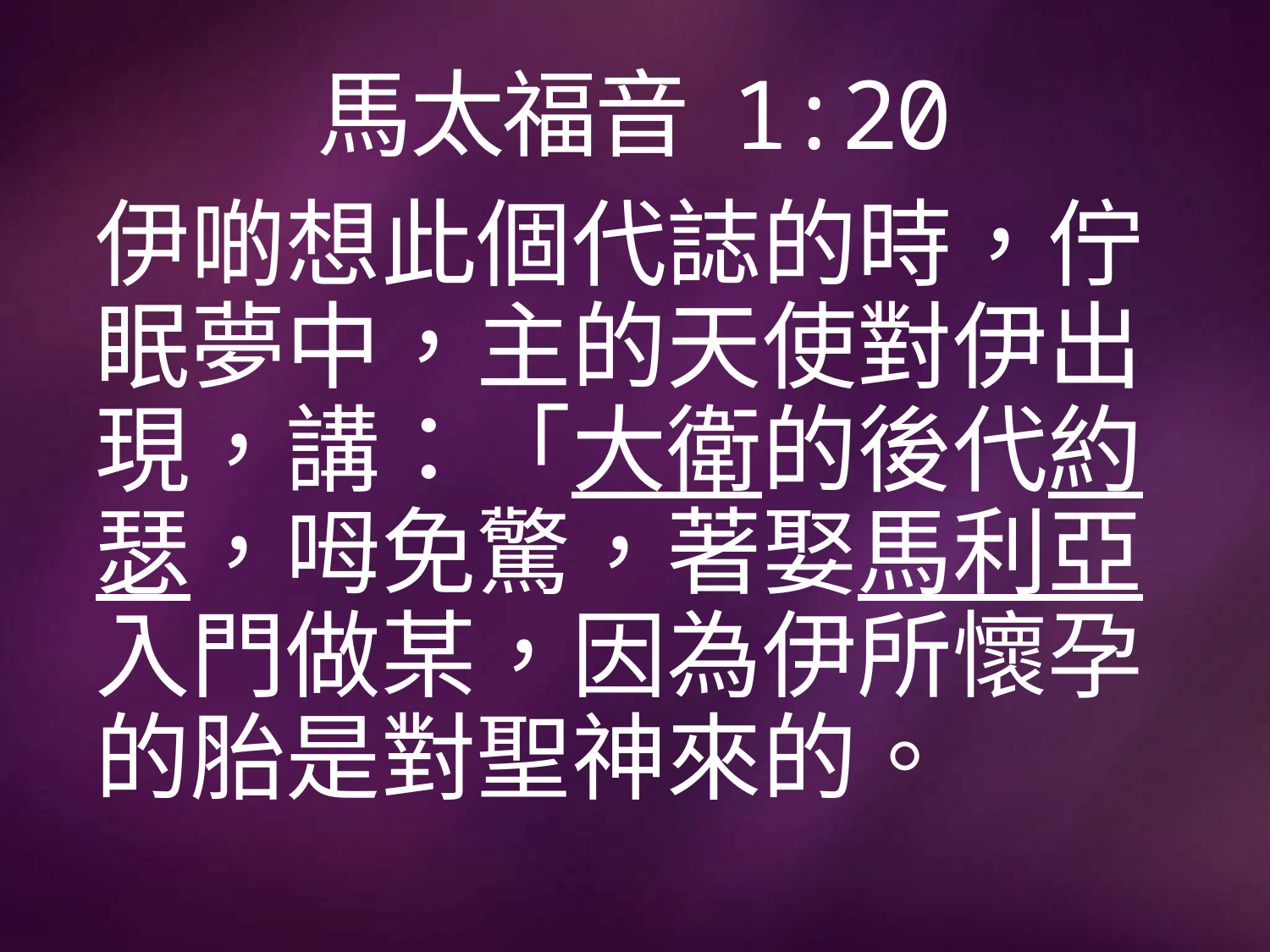

# 馬太福音 1:20
伊啲想此個代誌的時，佇眠夢中，主的天使對伊出現，講：「大衛的後代約瑟，呣免驚，著娶馬利亞入門做某，因為伊所懷孕的胎是對聖神來的。